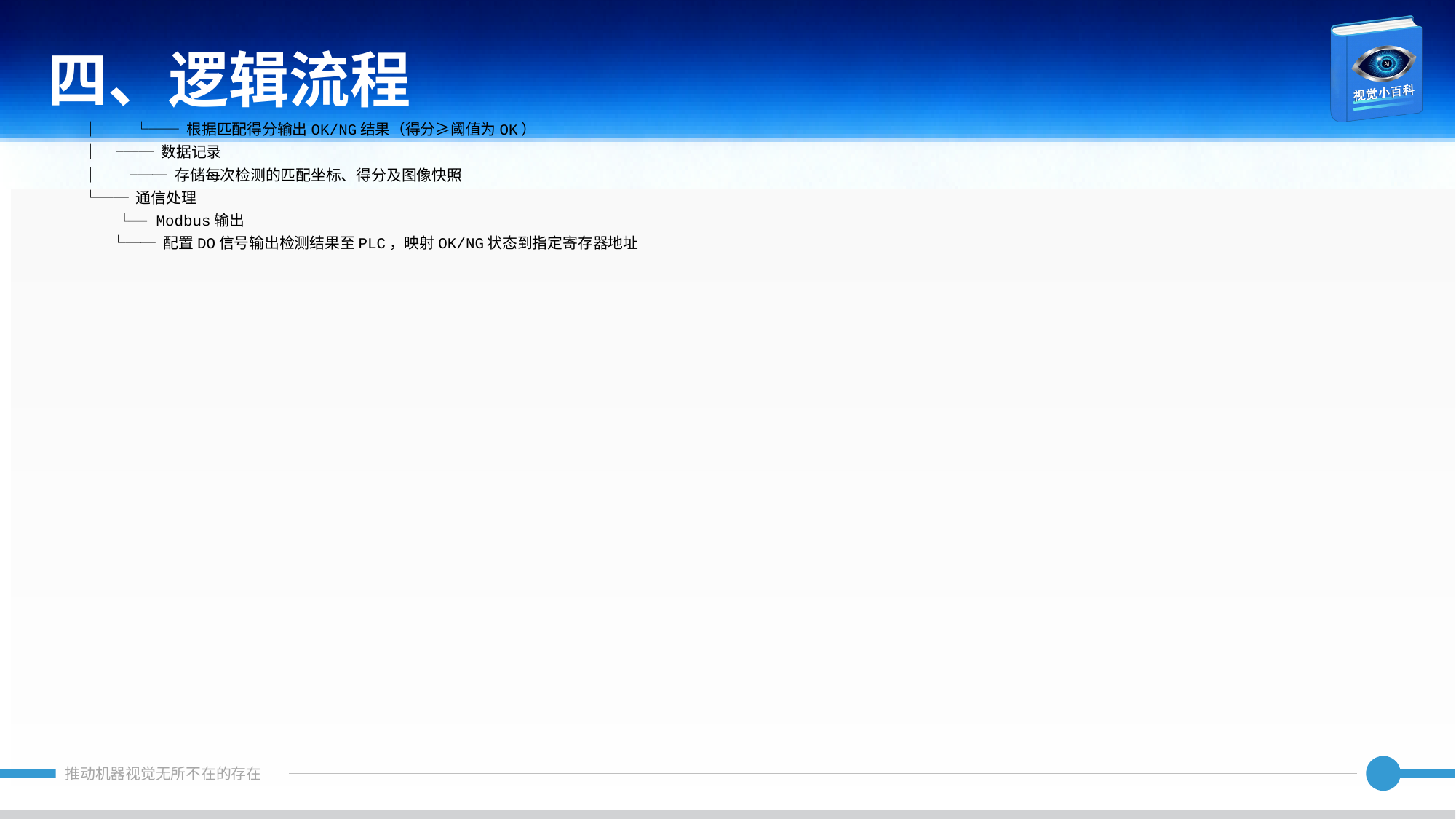

四、逻辑流程

│   │   └── 根据匹配得分输出OK/NG结果（得分≥阈值为OK）
│   └── 数据记录
│       └── 存储每次检测的匹配坐标、得分及图像快照
└── 通信处理
    └── Modbus输出
        └── 配置DO信号输出检测结果至PLC，映射OK/NG状态到指定寄存器地址
9